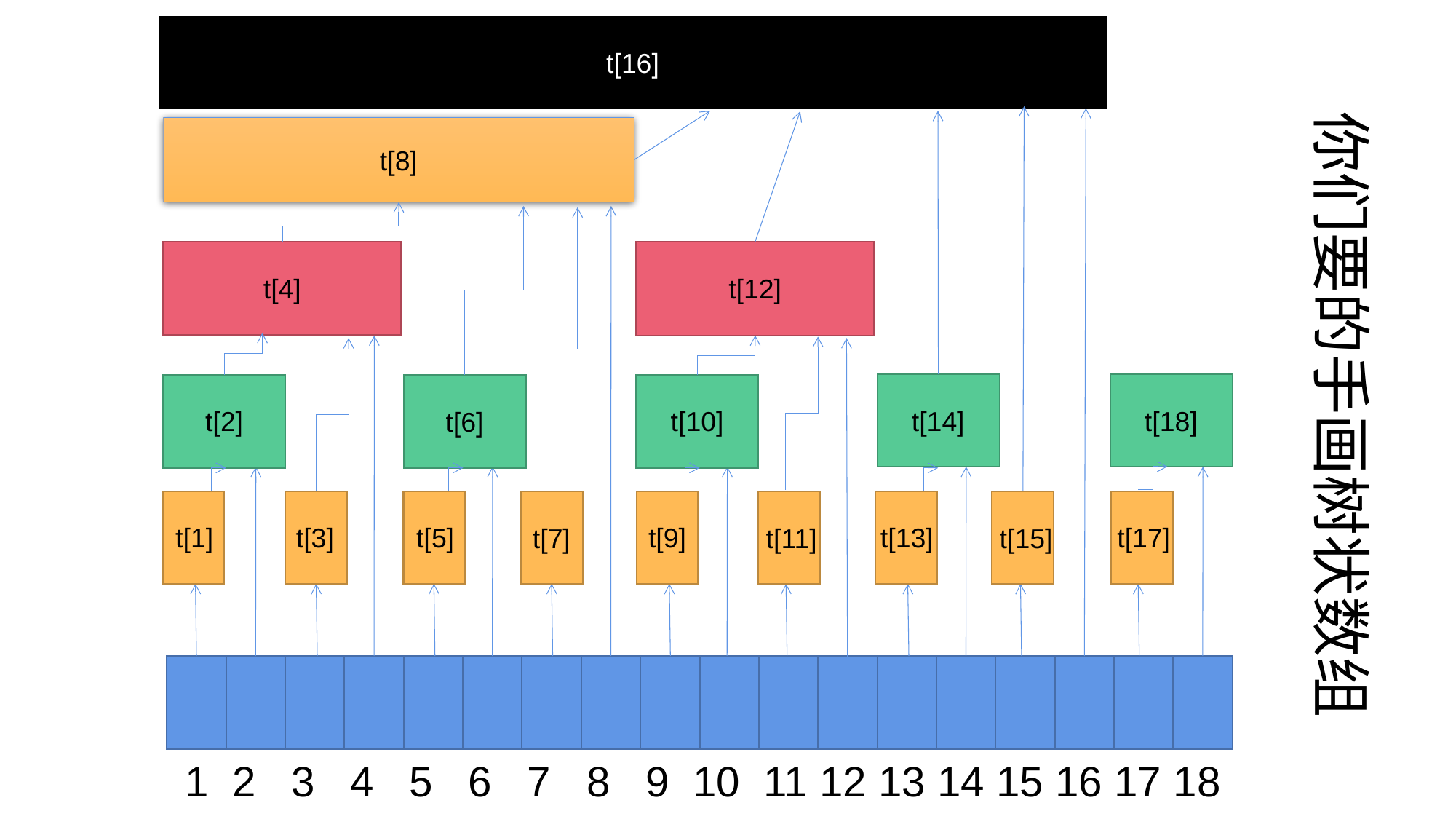

t[16]
你们要的手画树状数组

t[8]

t[4]
t[12]

t[2]
t[10]
t[14]
t[18]
t[6]

t[1]
t[3]
t[5]
t[9]
t[13]
t[17]
t[7]
t[11]
t[15]

1  2   3   4   5   6   7   8   9  10  11 12 13 14 15 16 17 18